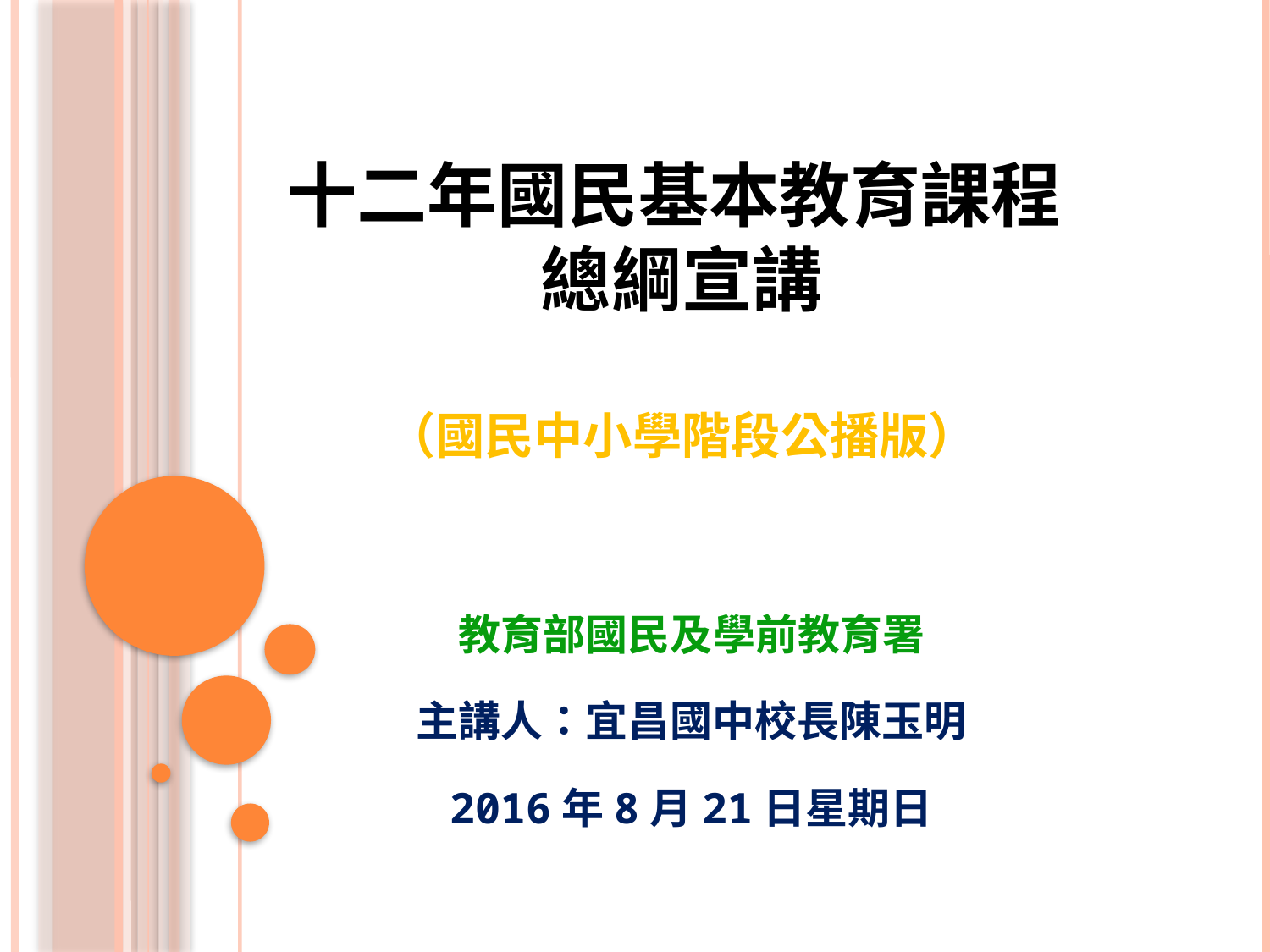

# 十二年國民基本教育課程 總綱宣講 （國民中小學階段公播版）
教育部國民及學前教育署
主講人：宜昌國中校長陳玉明
2016年8月21日星期日